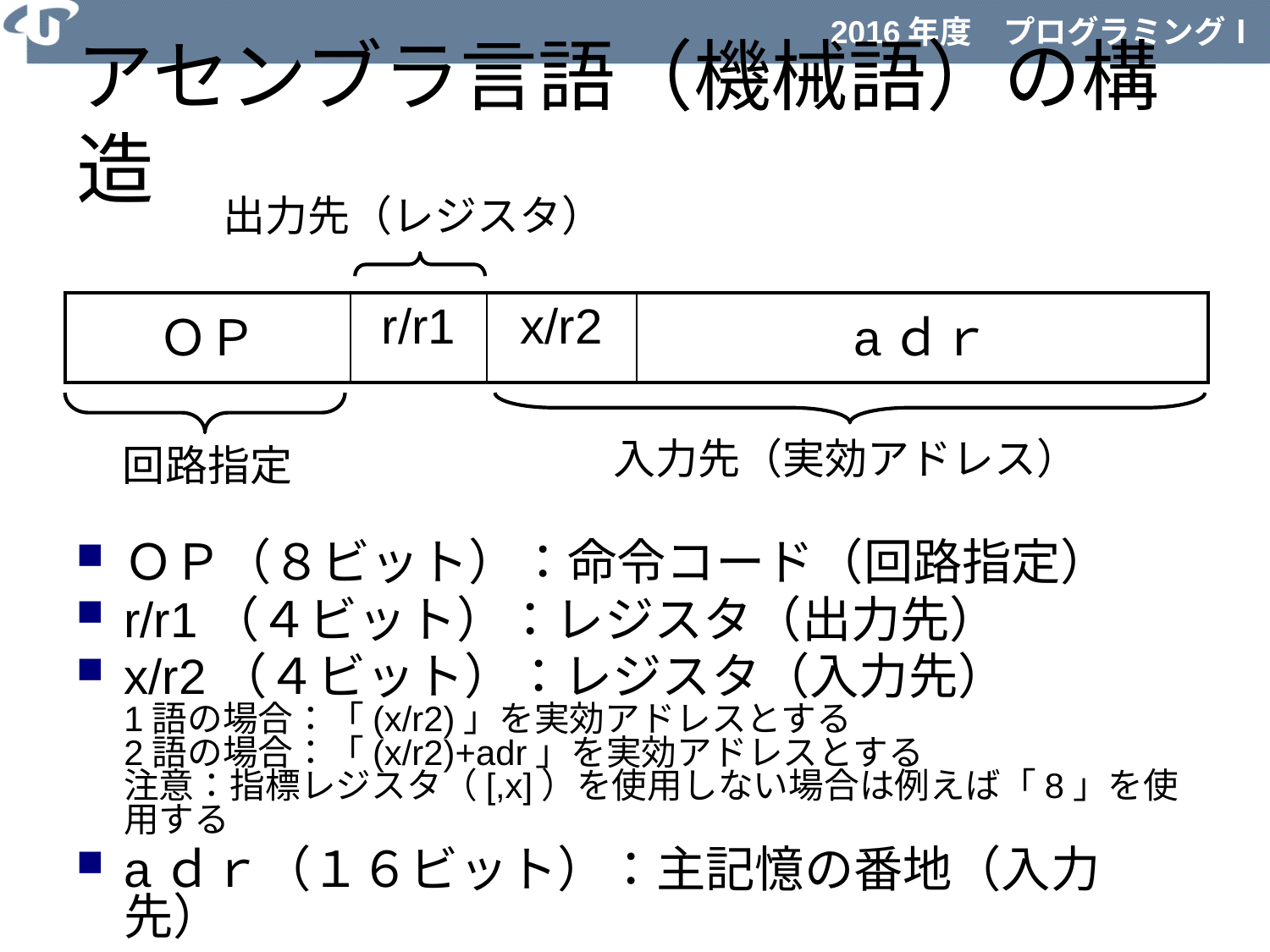

アセンブラ言語（機械語）の構造

出力先（レジスタ）

| ＯＰ | r/r1 | x/r2 | aｄｒ |
| --- | --- | --- | --- |
入力先（実効アドレス）
回路指定
ＯＰ（８ビット）：命令コード（回路指定）
r/r1（４ビット）：レジスタ（出力先）
x/r2（４ビット）：レジスタ（入力先）
1語の場合：「(x/r2)」を実効アドレスとする
2語の場合：「(x/r2)+adr」を実効アドレスとする
注意：指標レジスタ（[,x]）を使用しない場合は例えば「8」を使用する
aｄｒ（１６ビット）：主記憶の番地（入力先）